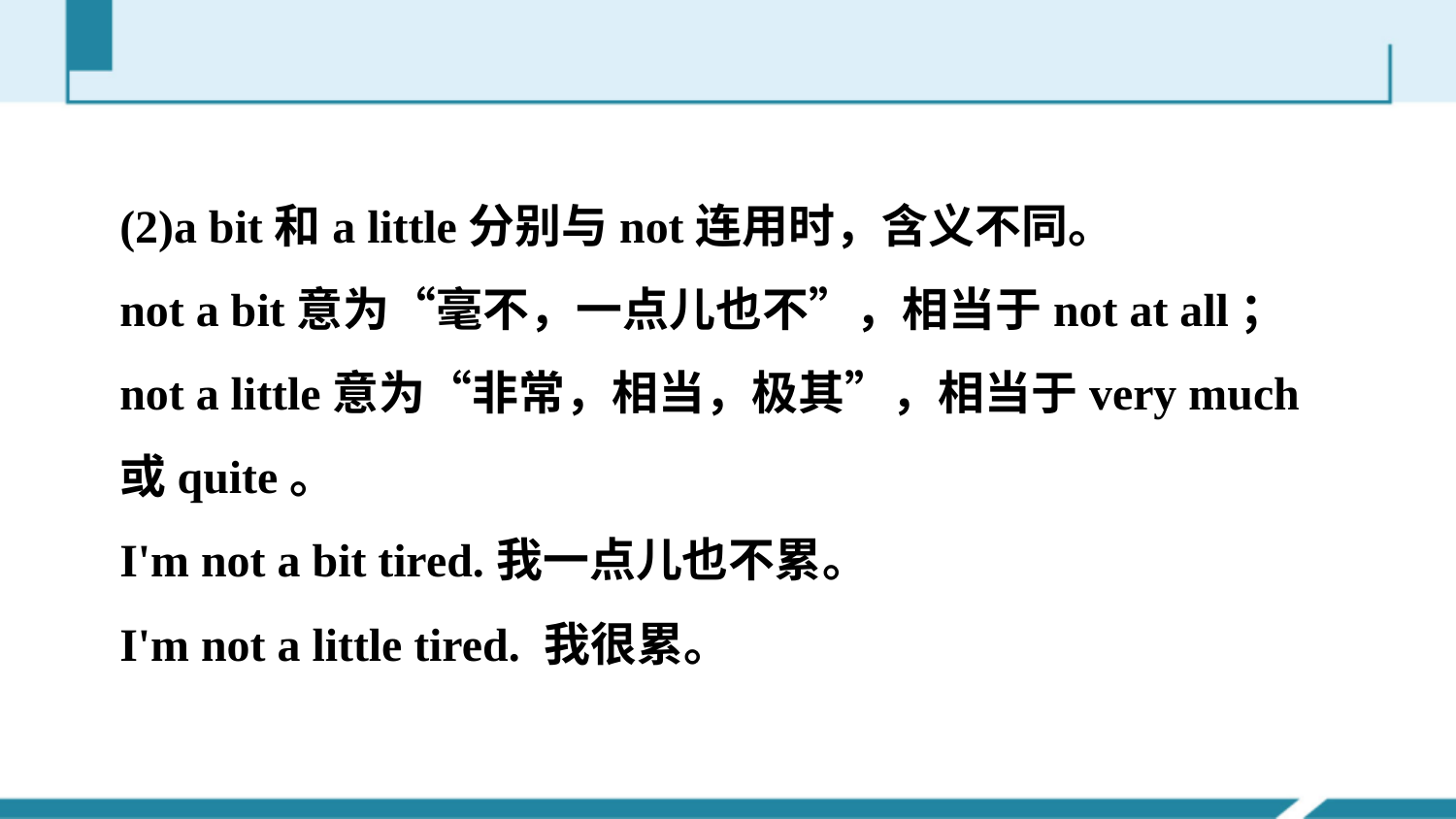

(2)a bit和a little分别与not连用时，含义不同。
not a bit意为“毫不，一点儿也不”，相当于not at all；
not a little意为“非常，相当，极其”，相当于very much
或quite。
I'm not a bit tired.我一点儿也不累。
I'm not a little tired. 我很累。